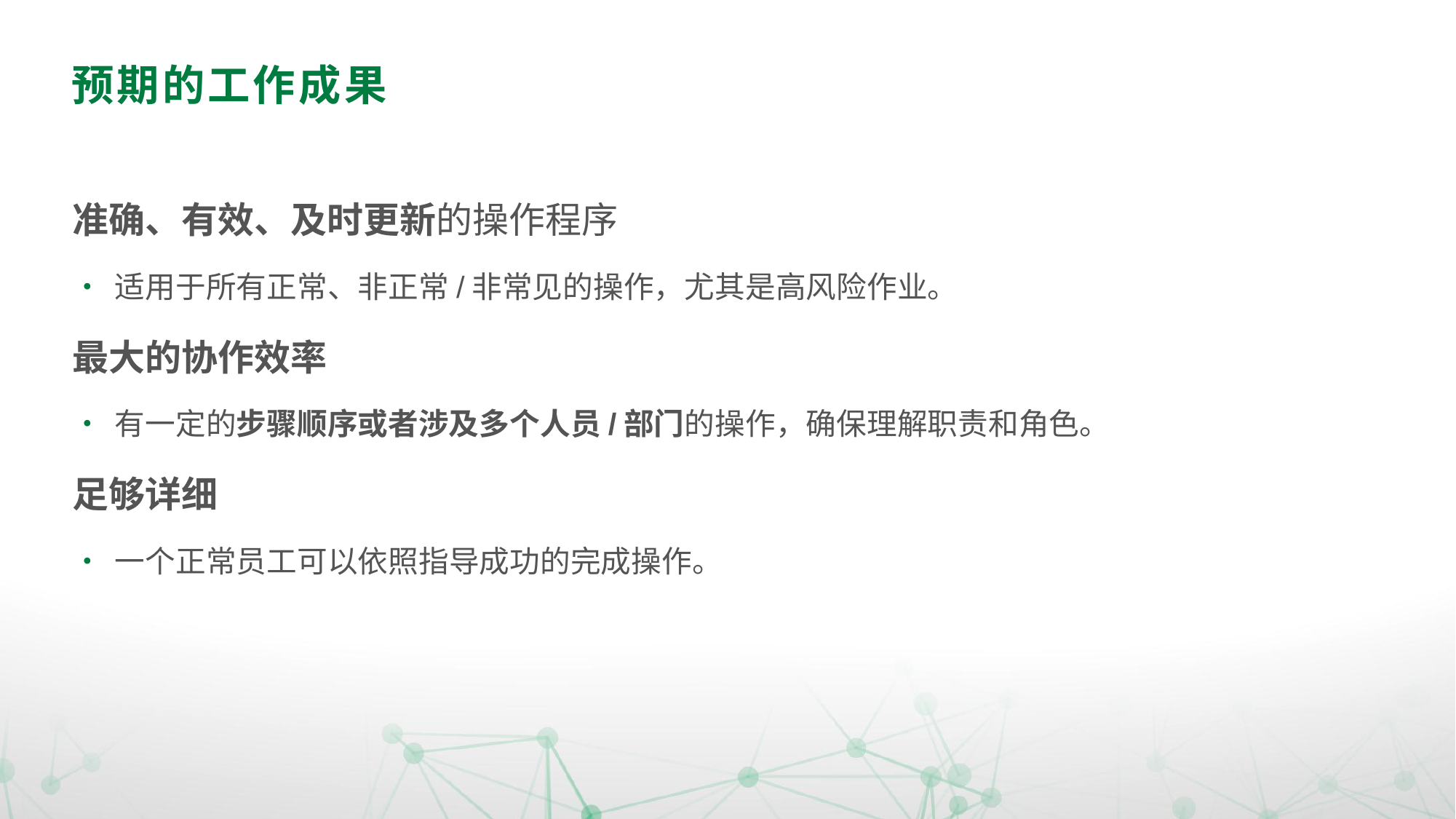

# 预期的工作成果

准确、有效、及时更新的操作程序
•	适用于所有正常、非正常/非常见的操作，尤其是高风险作业。

最大的协作效率
•	有一定的步骤顺序或者涉及多个人员/部门的操作，确保理解职责和角色。

足够详细
•	一个正常员工可以依照指导成功的完成操作。